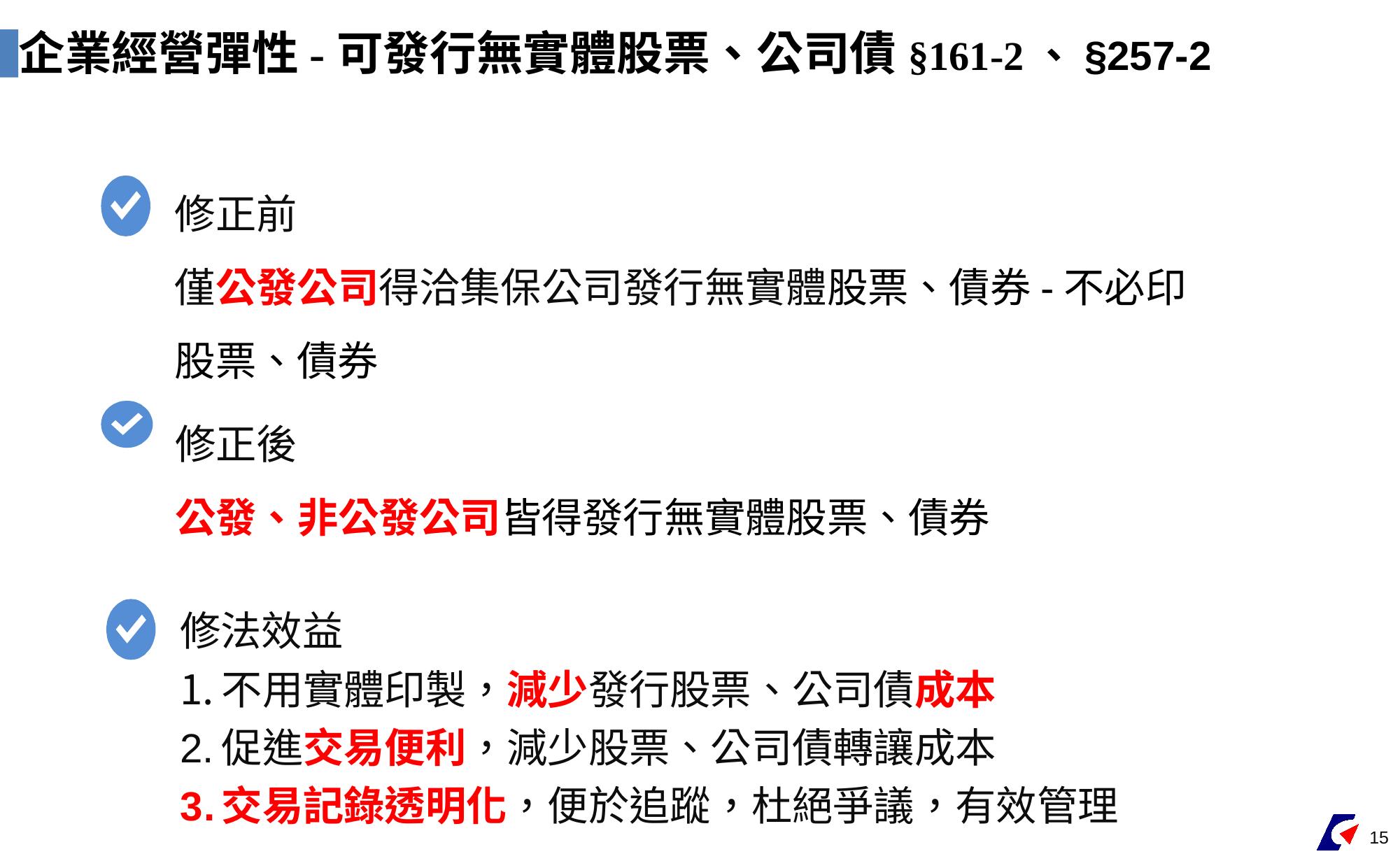

企業經營彈性-可發行無實體股票、公司債§161-2、§257-2
修正前
僅公發公司得洽集保公司發行無實體股票、債券-不必印股票、債券

修正後
公發、非公發公司皆得發行無實體股票、債券

修法效益
不用實體印製，減少發行股票、公司債成本
促進交易便利，減少股票、公司債轉讓成本
交易記錄透明化，便於追蹤，杜絕爭議，有效管理

15